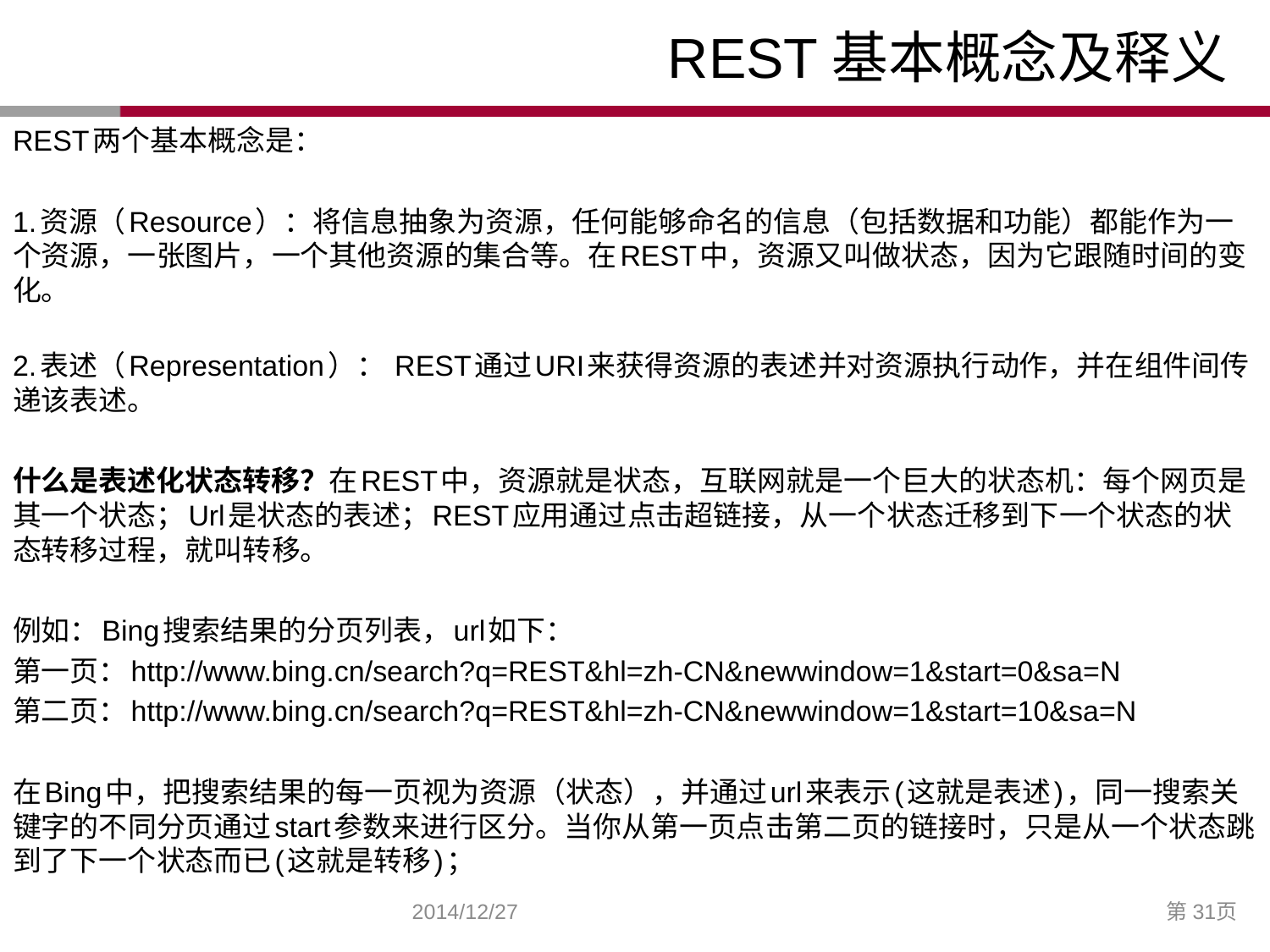

# REST基本概念及释义
REST两个基本概念是：

1.资源（Resource）：将信息抽象为资源，任何能够命名的信息（包括数据和功能）都能作为一个资源，一张图片，一个其他资源的集合等。在REST中，资源又叫做状态，因为它跟随时间的变化。
2.表述（Representation）： REST通过URI来获得资源的表述并对资源执行动作，并在组件间传递该表述。

什么是表述化状态转移？在REST中，资源就是状态，互联网就是一个巨大的状态机：每个网页是其一个状态；Url是状态的表述；REST应用通过点击超链接，从一个状态迁移到下一个状态的状态转移过程，就叫转移。

例如：Bing搜索结果的分页列表，url如下：
第一页：http://www.bing.cn/search?q=REST&hl=zh-CN&newwindow=1&start=0&sa=N
第二页：http://www.bing.cn/search?q=REST&hl=zh-CN&newwindow=1&start=10&sa=N

在Bing中，把搜索结果的每一页视为资源（状态），并通过url来表示(这就是表述)，同一搜索关键字的不同分页通过start参数来进行区分。当你从第一页点击第二页的链接时，只是从一个状态跳到了下一个状态而已(这就是转移)；

2014/12/27
第31页